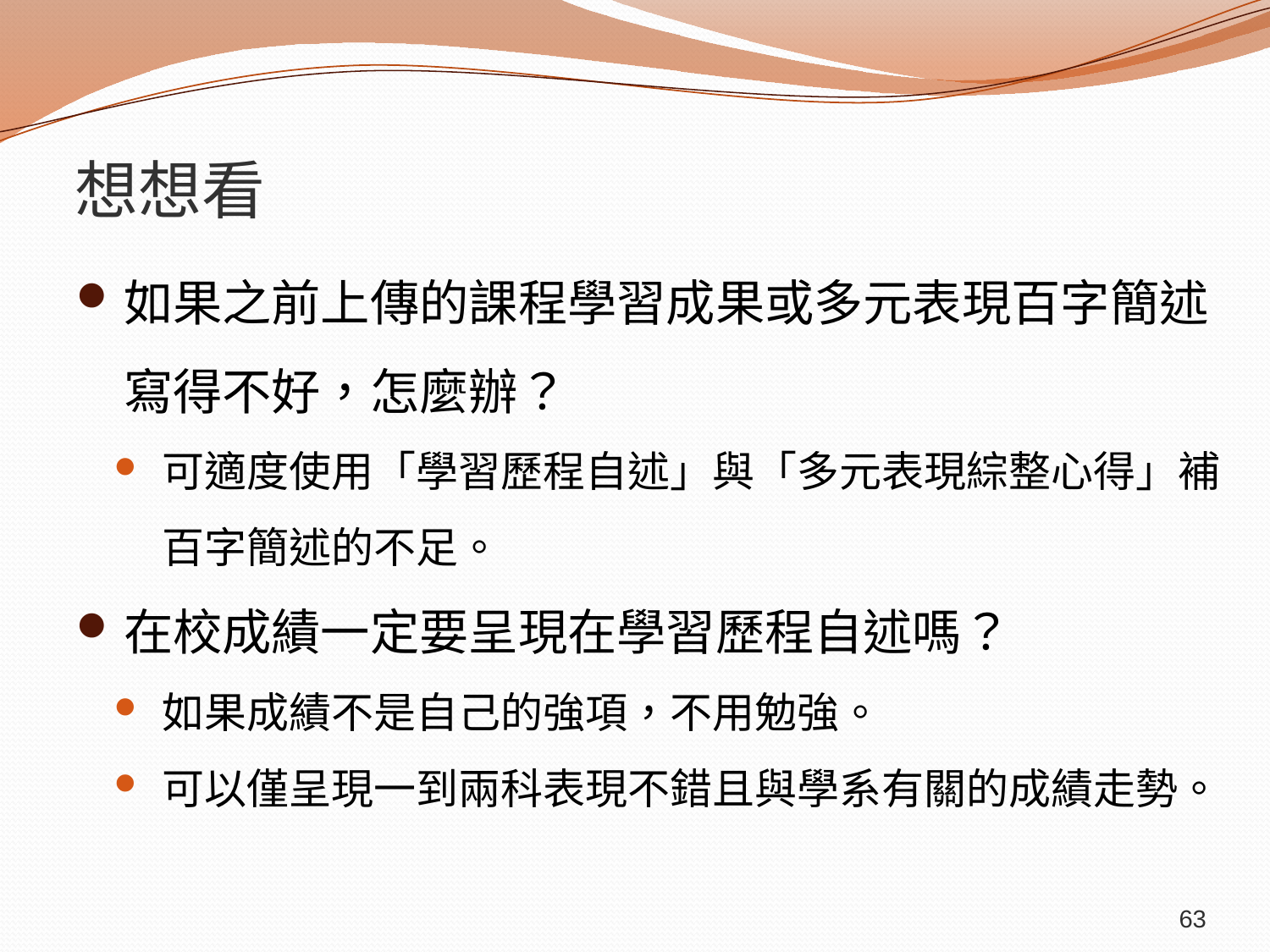

# 想想看
如果之前上傳的課程學習成果或多元表現百字簡述寫得不好，怎麼辦？
可適度使用「學習歷程自述」與「多元表現綜整心得」補百字簡述的不足。
在校成績一定要呈現在學習歷程自述嗎？
如果成績不是自己的強項，不用勉強。
可以僅呈現一到兩科表現不錯且與學系有關的成績走勢。

63